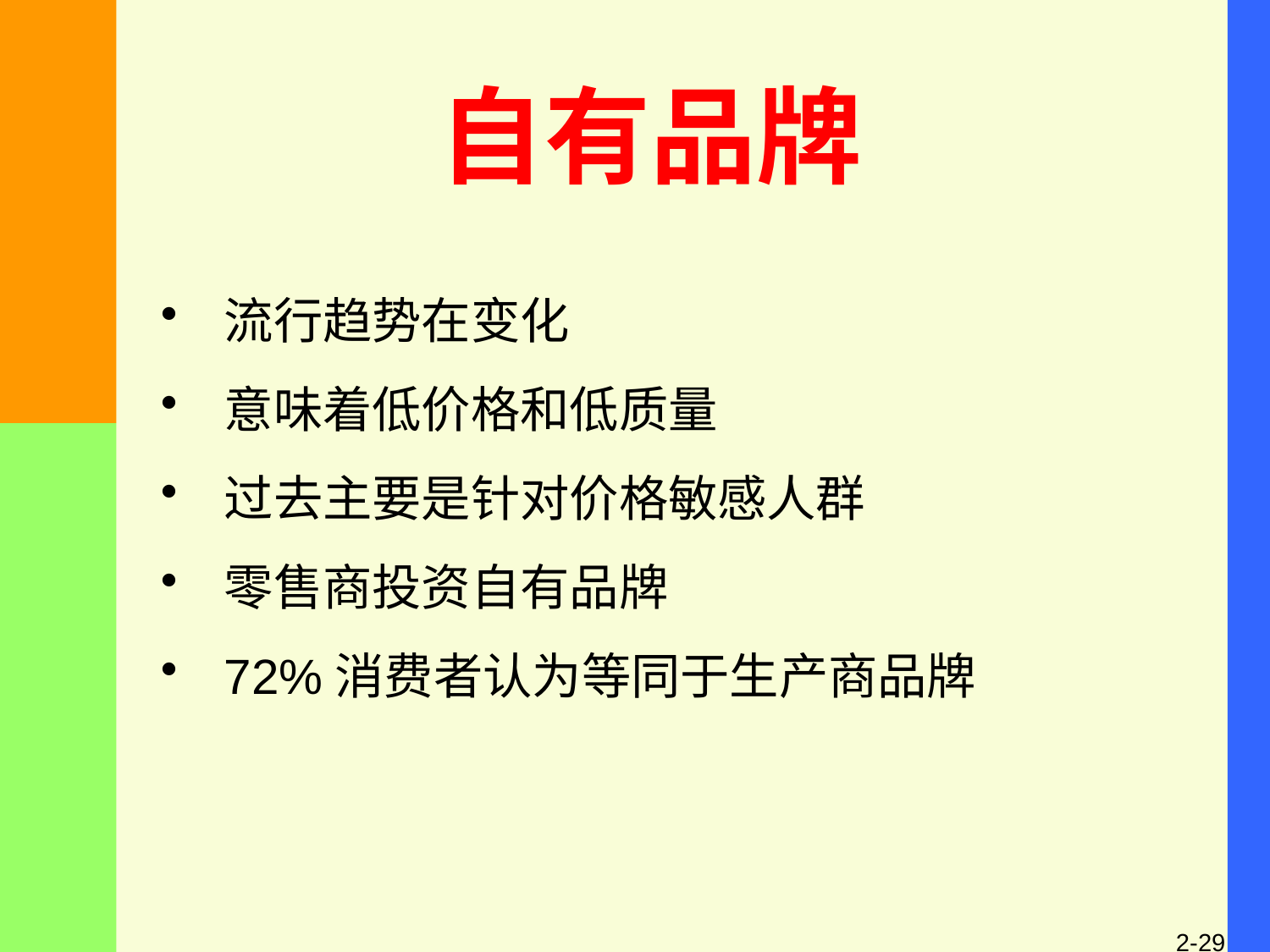

自有品牌
流行趋势在变化
意味着低价格和低质量
过去主要是针对价格敏感人群
零售商投资自有品牌
72%消费者认为等同于生产商品牌

2-29